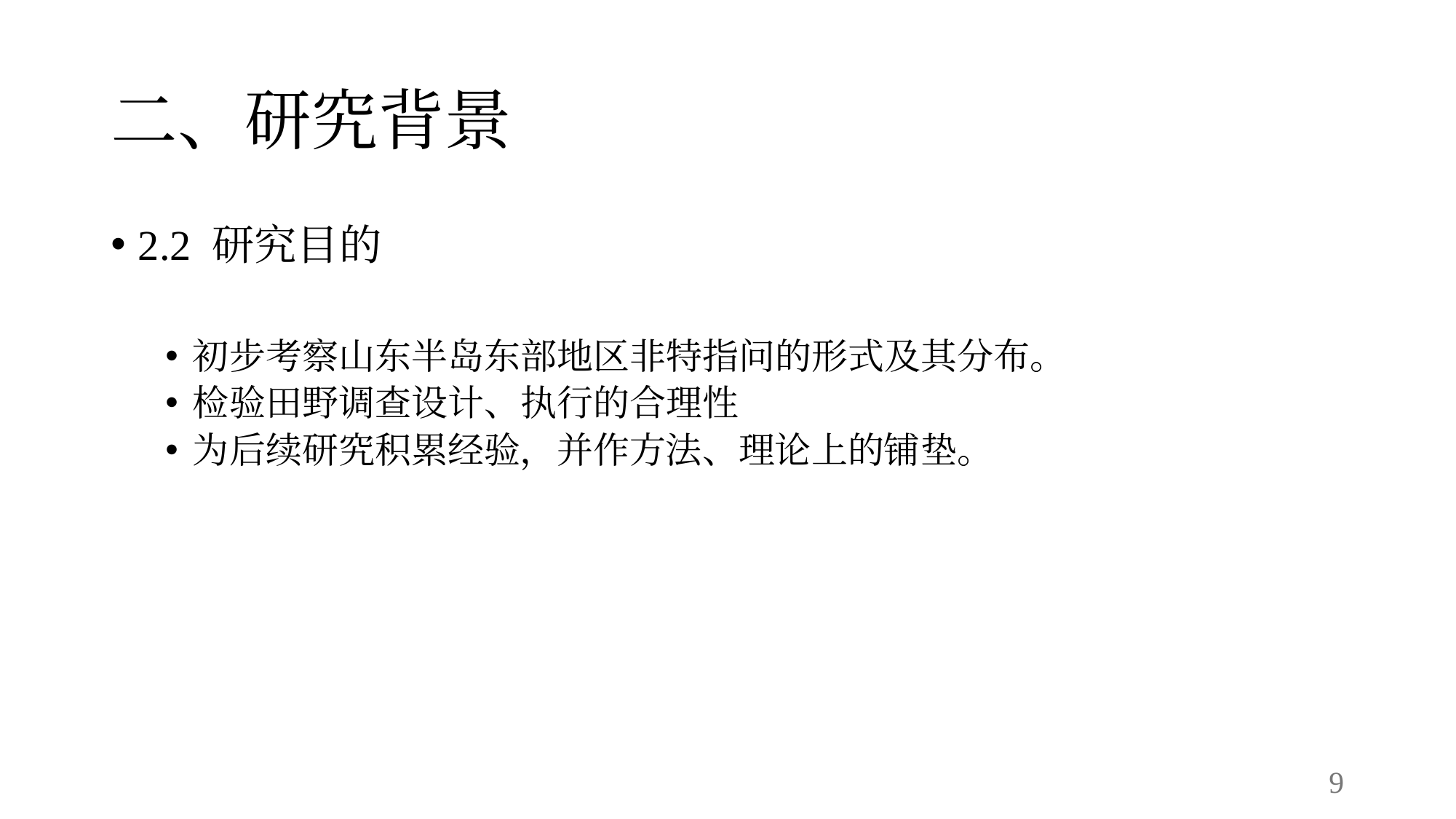

# 二、研究背景
2.2 研究目的

初步考察山东半岛东部地区非特指问的形式及其分布。
检验田野调查设计、执行的合理性
为后续研究积累经验，并作方法、理论上的铺垫。
9